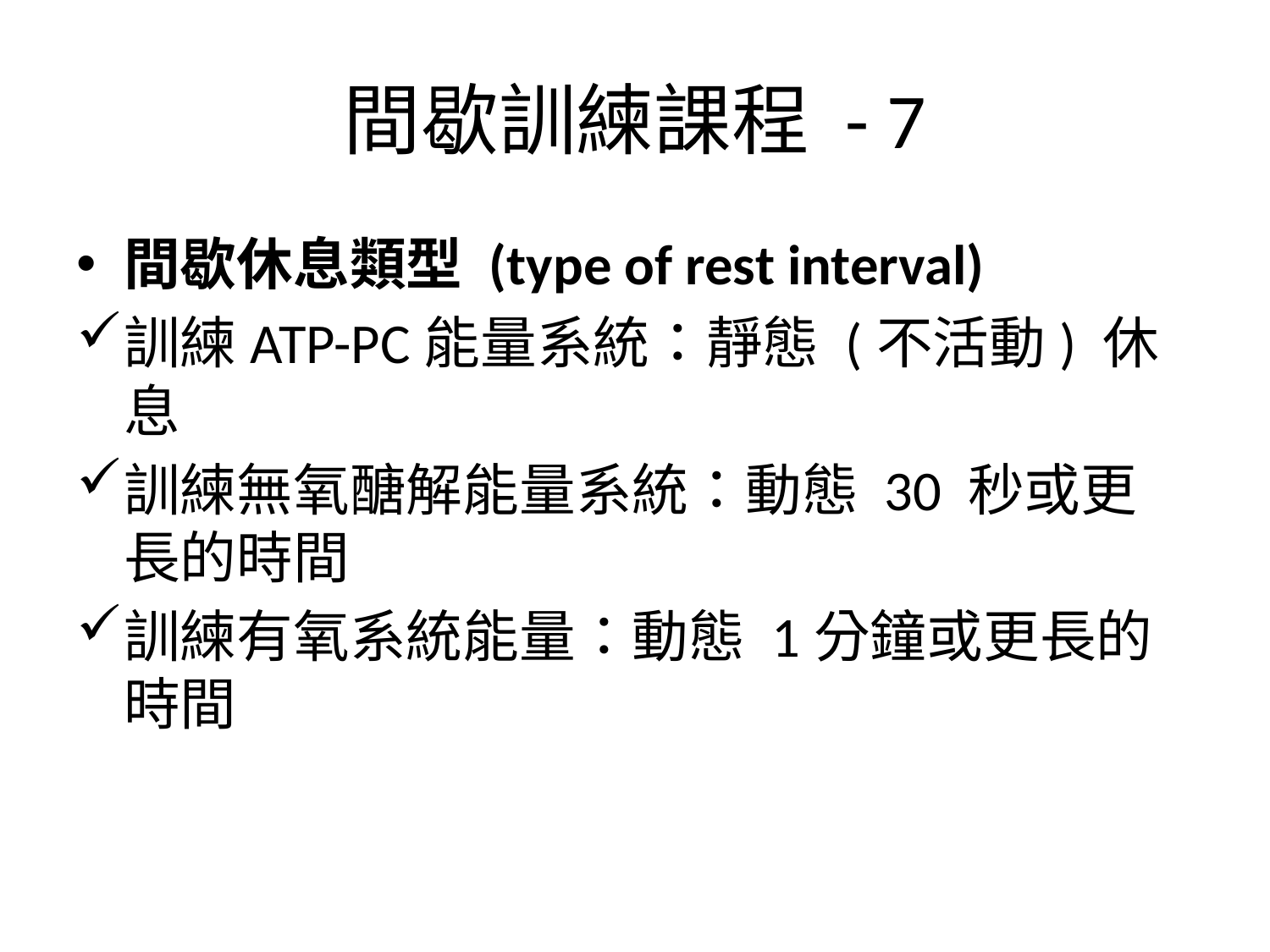

# 間歇訓練課程 - 7
間歇休息類型 (type of rest interval)
訓練ATP-PC能量系統：靜態 (不活動) 休息
訓練無氧醣解能量系統：動態 30 秒或更長的時間
訓練有氧系統能量：動態 1分鐘或更長的時間